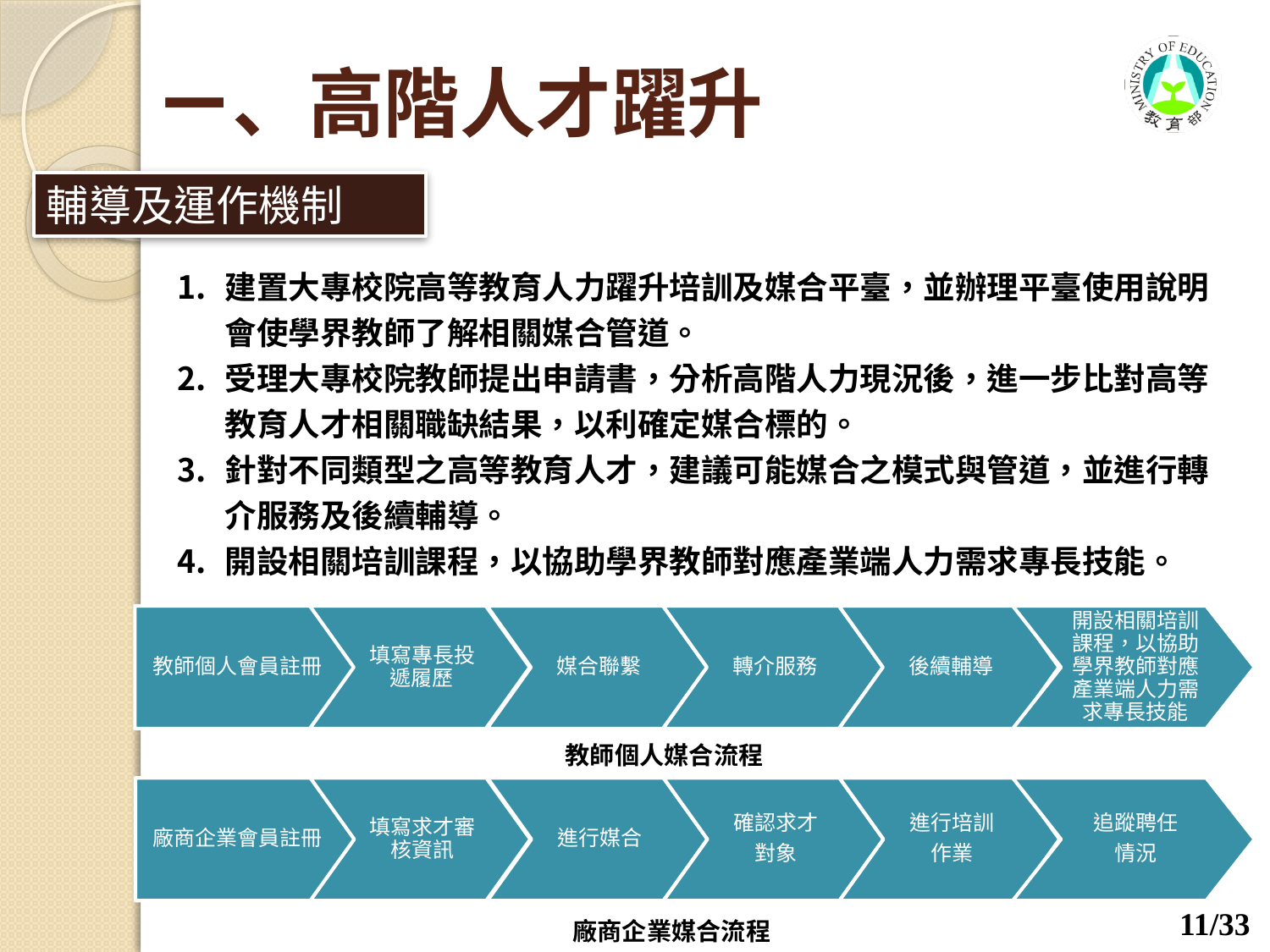

ㄧ、高階人才躍升

輔導及運作機制
建置大專校院高等教育人力躍升培訓及媒合平臺，並辦理平臺使用說明會使學界教師了解相關媒合管道。
受理大專校院教師提出申請書，分析高階人力現況後，進一步比對高等教育人才相關職缺結果，以利確定媒合標的。
針對不同類型之高等教育人才，建議可能媒合之模式與管道，並進行轉介服務及後續輔導。
開設相關培訓課程，以協助學界教師對應產業端人力需求專長技能。

後續輔導
教師個人會員註冊
填寫專長投遞履歷
媒合聯繫
轉介服務
開設相關培訓課程，以協助學界教師對應產業端人力需求專長技能
教師個人媒合流程

進行培訓
作業
廠商企業會員註冊
填寫求才審核資訊
進行媒合
確認求才
對象
追蹤聘任
情況
廠商企業媒合流程